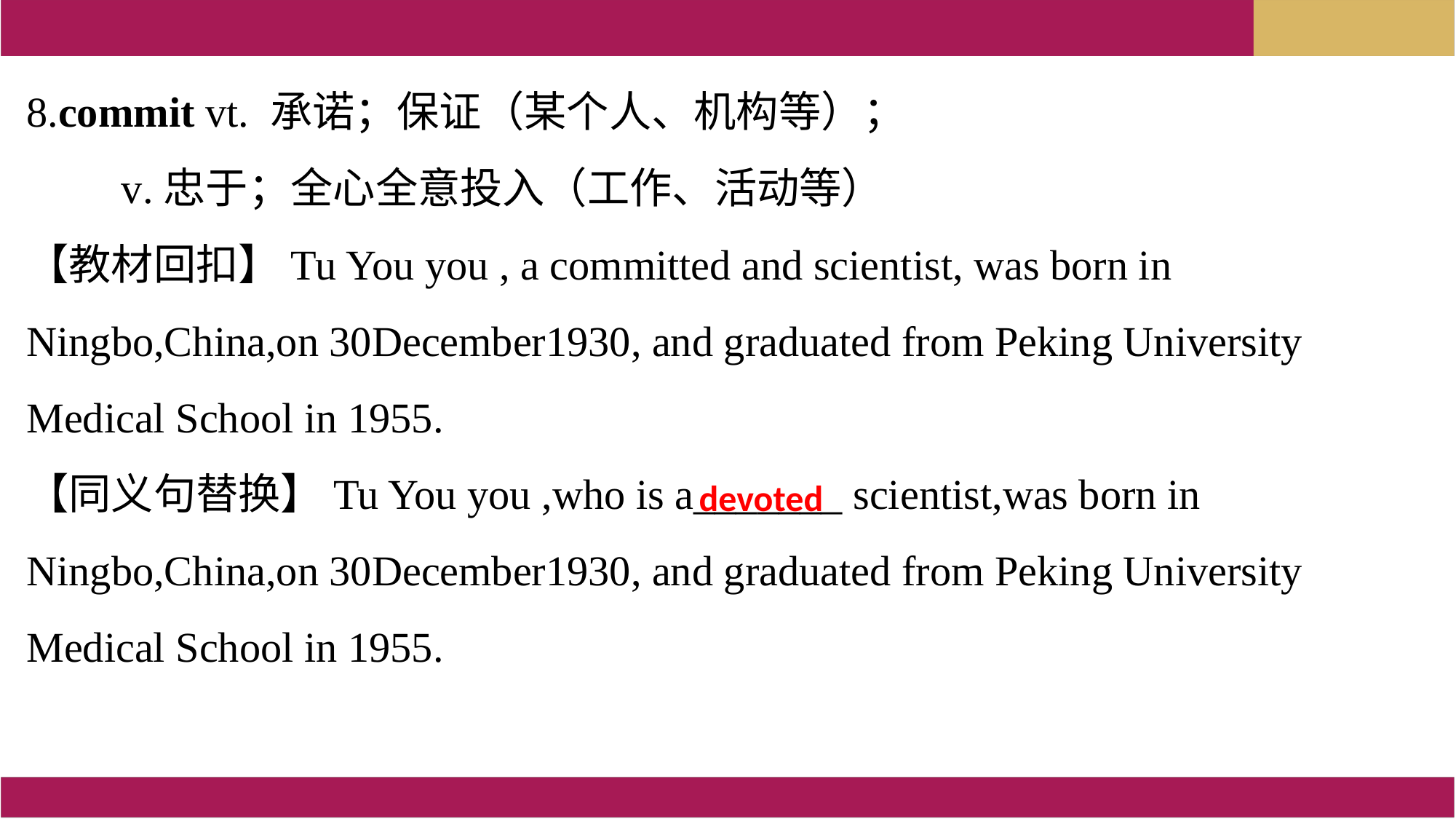

8.commit vt. 承诺；保证（某个人、机构等）；
         v.忠于；全心全意投入（工作、活动等）
【教材回扣】Tu You you , a committed and scientist, was born in Ningbo,China,on 30December1930, and graduated from Peking University Medical School in 1955.
【同义句替换】Tu You you ,who is a_______ scientist,was born in Ningbo,China,on 30December1930, and graduated from Peking University Medical School in 1955.
devoted